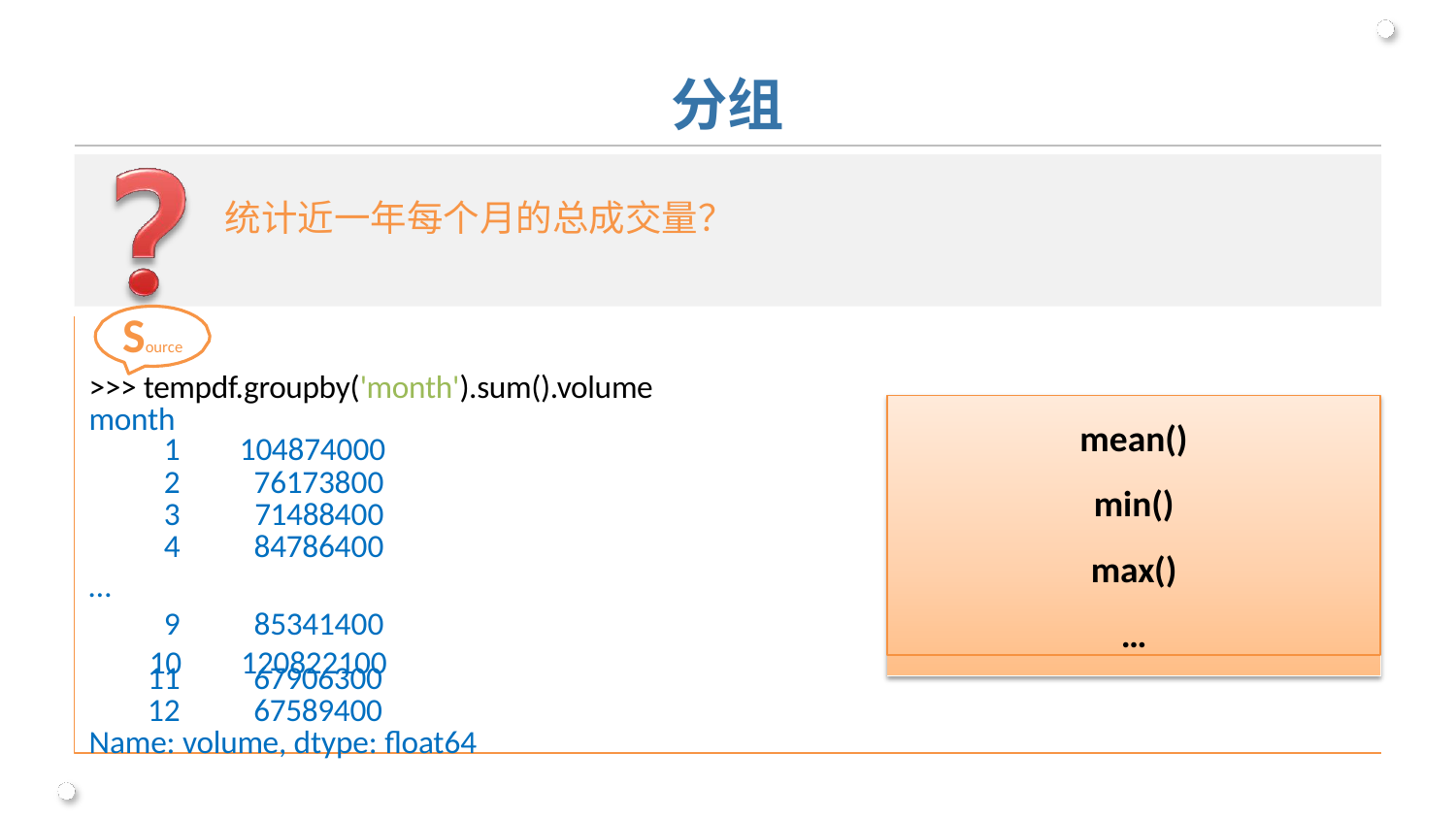

分组

统计近一年每个月的总成交量？
Source

>>> tempdf.groupby('month').sum().volume  month

mean()
min()
max()
…

|  | 1 | 104874000 |
| --- | --- | --- |
|  | 2 | 76173800 |
|  | 3 | 71488400 |
|  | 4 | 84786400 |
| … |  |  |
|  | 9 | 85341400 |
|  | 10 | 120822100 |
11
67906300
12
67589400
Name: volume, dtype: float64